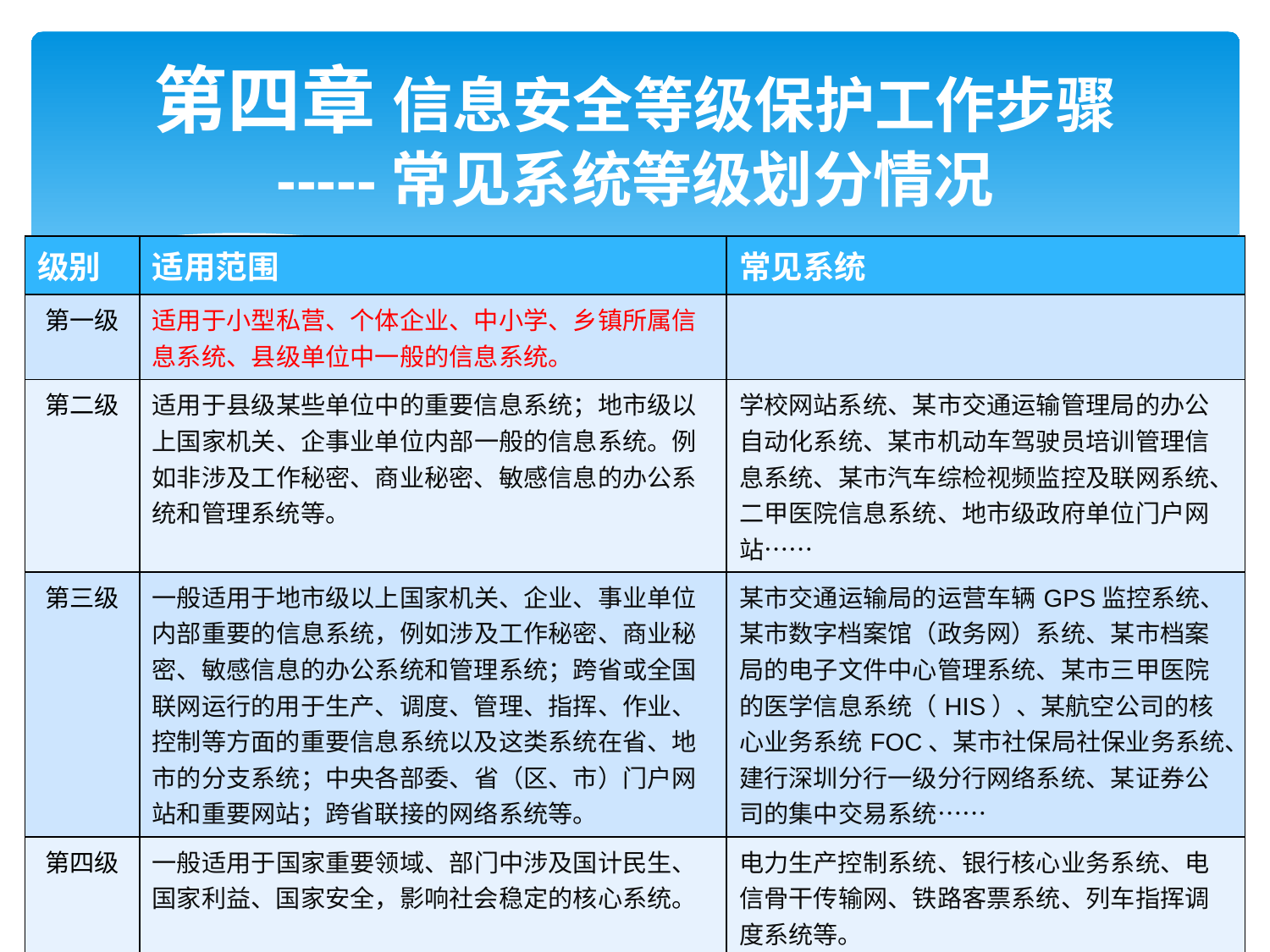

# 第四章 信息安全等级保护工作步骤 -----常见系统等级划分情况
| 级别 | 适用范围 | 常见系统 |
| --- | --- | --- |
| 第一级 | 适用于小型私营、个体企业、中小学、乡镇所属信息系统、县级单位中一般的信息系统。 |  |
| 第二级 | 适用于县级某些单位中的重要信息系统；地市级以上国家机关、企事业单位内部一般的信息系统。例如非涉及工作秘密、商业秘密、敏感信息的办公系统和管理系统等。 | 学校网站系统、某市交通运输管理局的办公自动化系统、某市机动车驾驶员培训管理信息系统、某市汽车综检视频监控及联网系统、二甲医院信息系统、地市级政府单位门户网站…… |
| 第三级 | 一般适用于地市级以上国家机关、企业、事业单位内部重要的信息系统，例如涉及工作秘密、商业秘密、敏感信息的办公系统和管理系统；跨省或全国联网运行的用于生产、调度、管理、指挥、作业、控制等方面的重要信息系统以及这类系统在省、地市的分支系统；中央各部委、省（区、市）门户网站和重要网站；跨省联接的网络系统等。 | 某市交通运输局的运营车辆GPS监控系统、某市数字档案馆（政务网）系统、某市档案局的电子文件中心管理系统、某市三甲医院的医学信息系统（HIS）、某航空公司的核心业务系统FOC、某市社保局社保业务系统、建行深圳分行一级分行网络系统、某证券公司的集中交易系统…… |
| 第四级 | 一般适用于国家重要领域、部门中涉及国计民生、国家利益、国家安全，影响社会稳定的核心系统。 | 电力生产控制系统、银行核心业务系统、电信骨干传输网、铁路客票系统、列车指挥调度系统等。 |
| 第五级 | 主要对象是国防、军队的系统，直接由公安部测评。 |  |